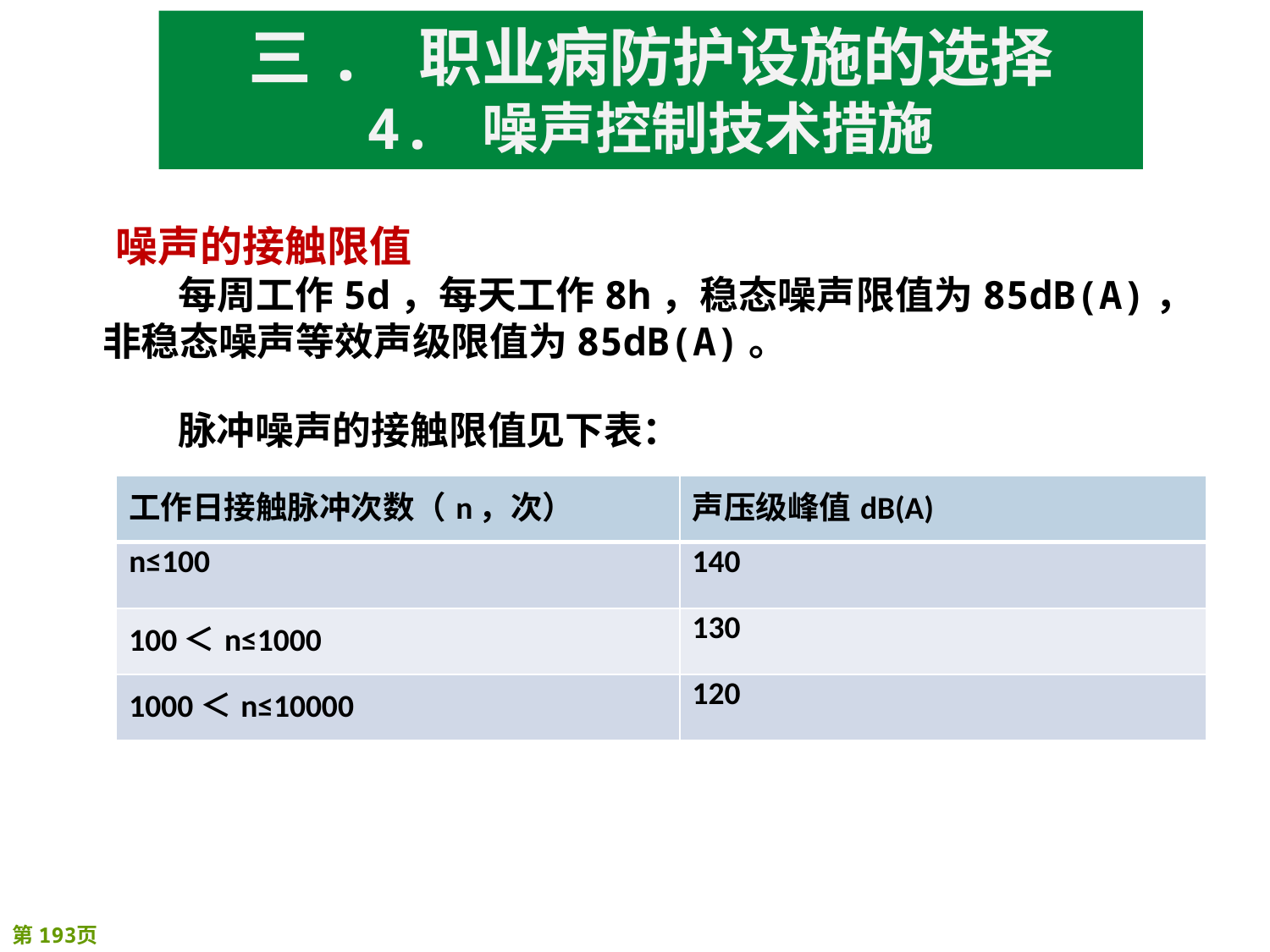

三. 职业病防护设施的选择
4. 噪声控制技术措施
噪声的接触限值
每周工作5d，每天工作8h，稳态噪声限值为85dB(A)，非稳态噪声等效声级限值为85dB(A)。
脉冲噪声的接触限值见下表：

| 工作日接触脉冲次数（n，次） | 声压级峰值dB(A) |
| --- | --- |
| n≤100 | 140 |
| 100＜n≤1000 | 130 |
| 1000＜n≤10000 | 120 |